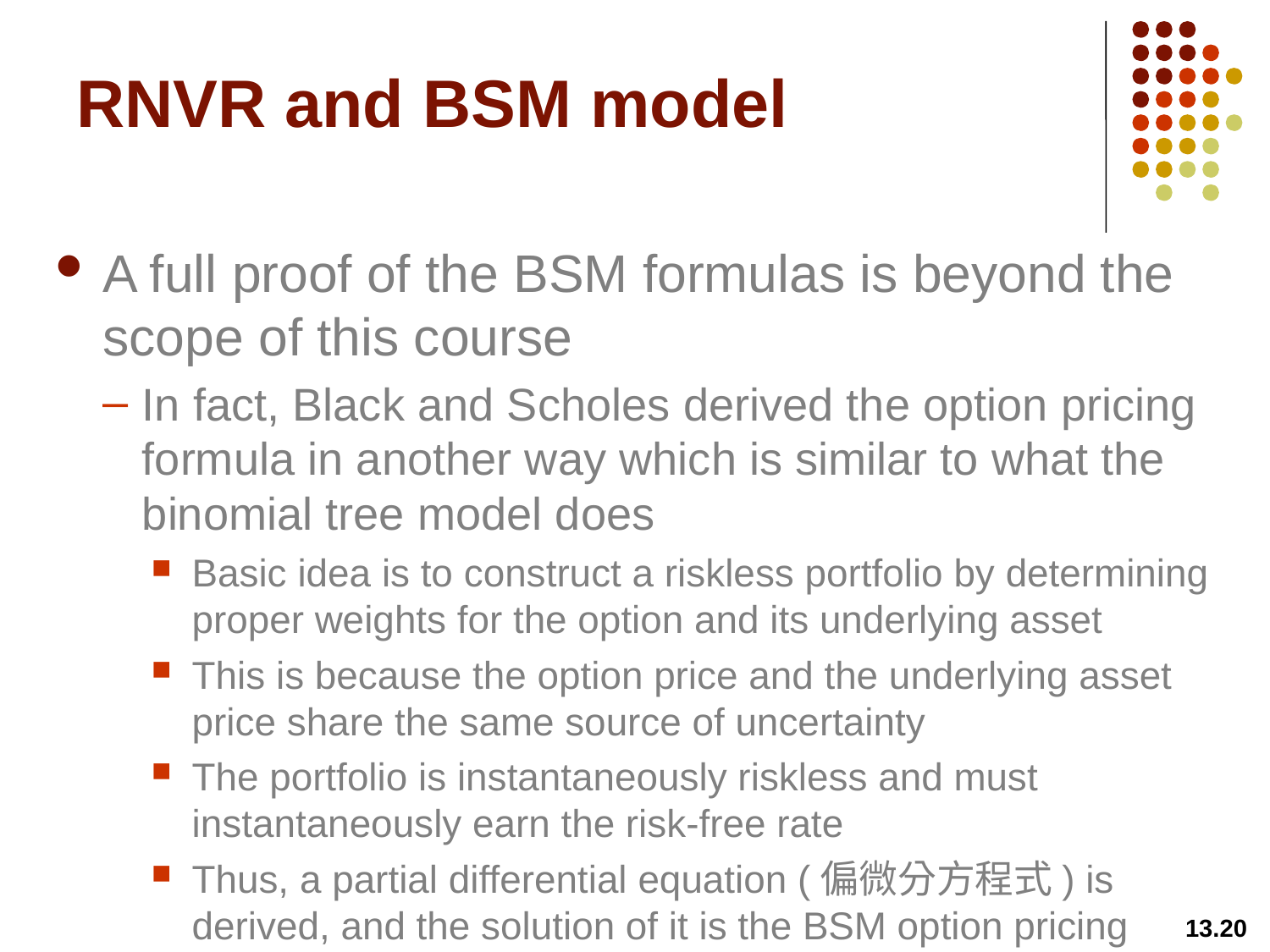

# RNVR and BSM model
A full proof of the BSM formulas is beyond the scope of this course
In fact, Black and Scholes derived the option pricing formula in another way which is similar to what the binomial tree model does
Basic idea is to construct a riskless portfolio by determining proper weights for the option and its underlying asset
This is because the option price and the underlying asset price share the same source of uncertainty
The portfolio is instantaneously riskless and must instantaneously earn the risk-free rate
Thus, a partial differential equation (偏微分方程式) is derived, and the solution of it is the BSM option pricing formula
13.20